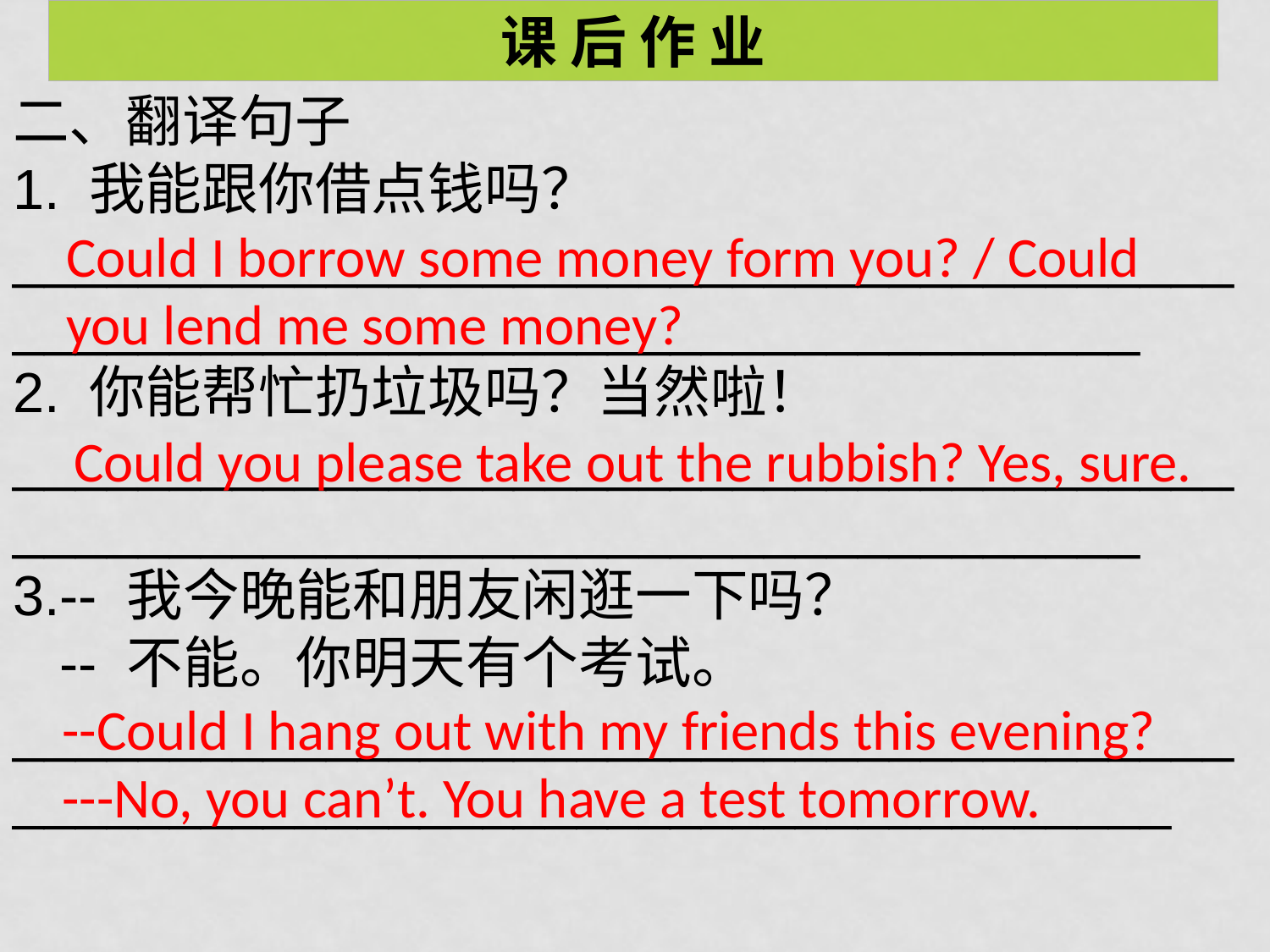

课 后 作 业
二、翻译句子
1. 我能跟你借点钱吗？
___________________________________________________________________________
2. 你能帮忙扔垃圾吗？当然啦！
___________________________________________________________________________
3.-- 我今晚能和朋友闲逛一下吗？
   -- 不能。你明天有个考试。
____________________________________________________________________________
Could I borrow some money form you? / Could you lend me some money?
Could you please take out the rubbish? Yes, sure.
--Could I hang out with my friends this evening?
---No, you can’t. You have a test tomorrow.